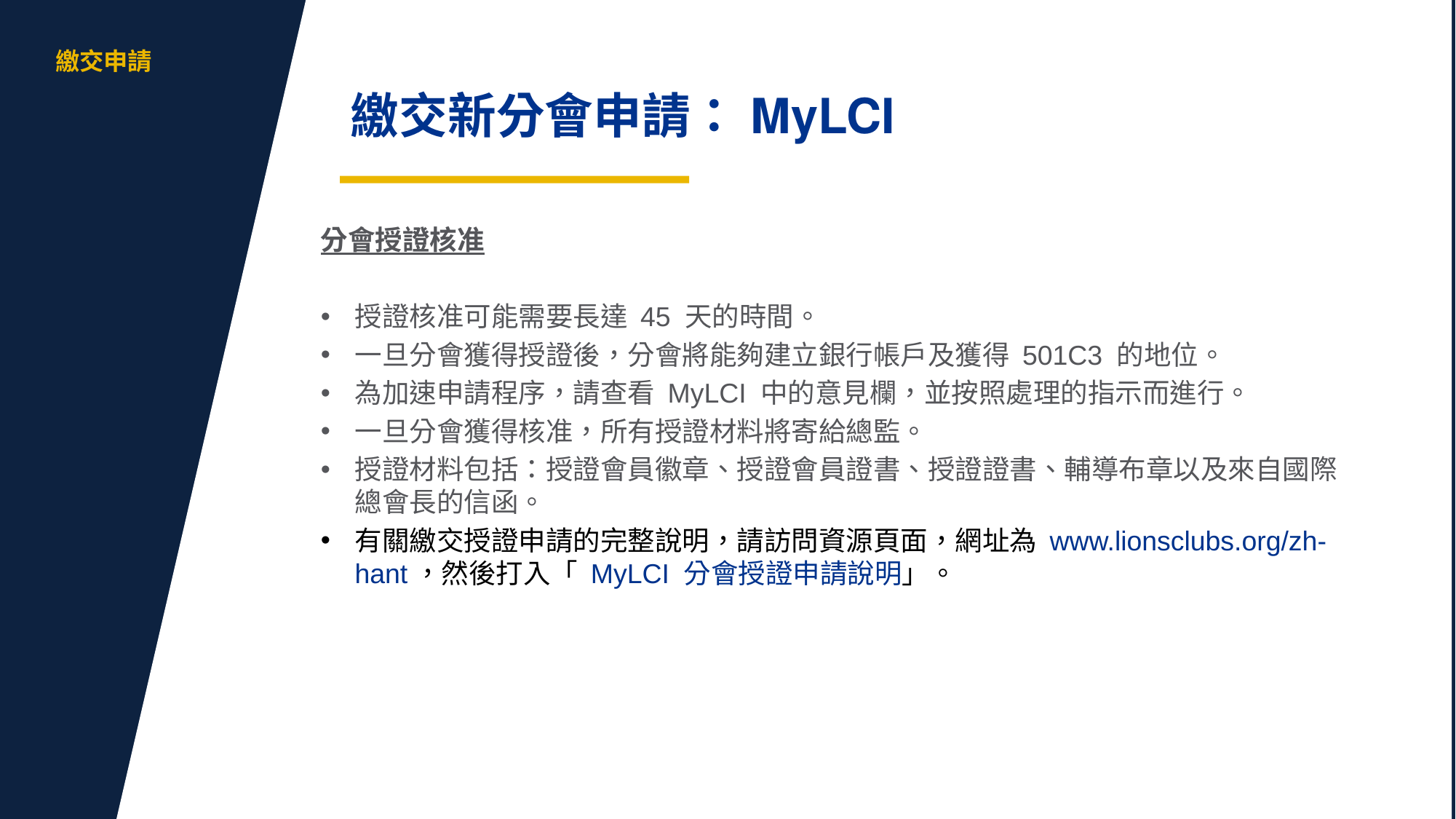

aa

繳交申請
繳交新分會申請：MyLCI

分會授證核准

授證核准可能需要長達 45 天的時間。
一旦分會獲得授證後，分會將能夠建立銀行帳戶及獲得 501C3 的地位。
為加速申請程序，請查看 MyLCI 中的意見欄，並按照處理的指示而進行。
一旦分會獲得核准，所有授證材料將寄給總監。
授證材料包括：授證會員徽章、授證會員證書、授證證書、輔導布章以及來自國際總會長的信函。
有關繳交授證申請的完整說明，請訪問資源頁面，網址為 www.lionsclubs.org/zh-hant，然後打入「 MyLCI 分會授證申請說明」。